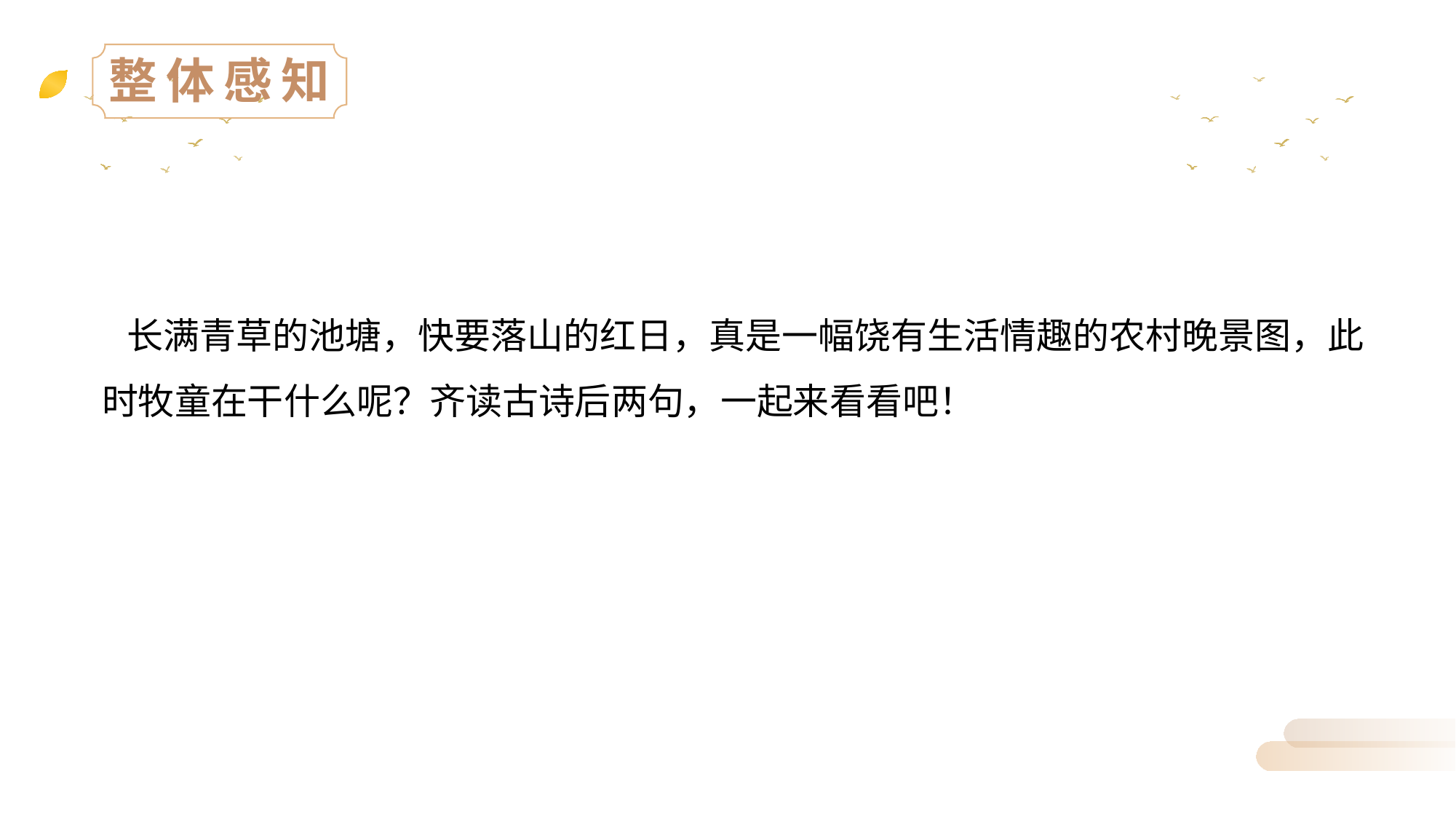

长满青草的池塘，快要落山的红日，真是一幅饶有生活情趣的农村晚景图，此时牧童在干什么呢？齐读古诗后两句，一起来看看吧！